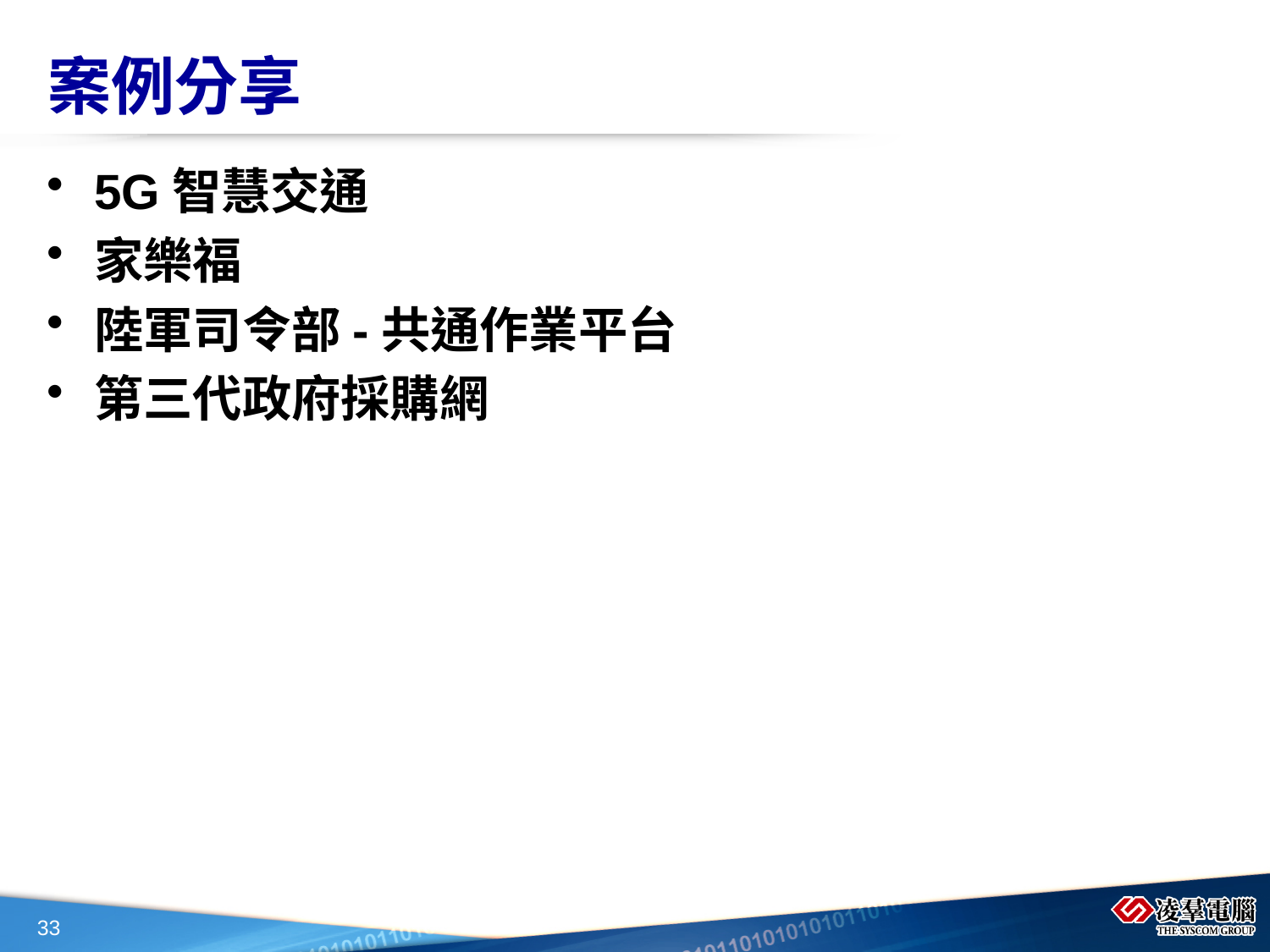

# 案例分享
5G智慧交通
家樂福
陸軍司令部-共通作業平台
第三代政府採購網
33